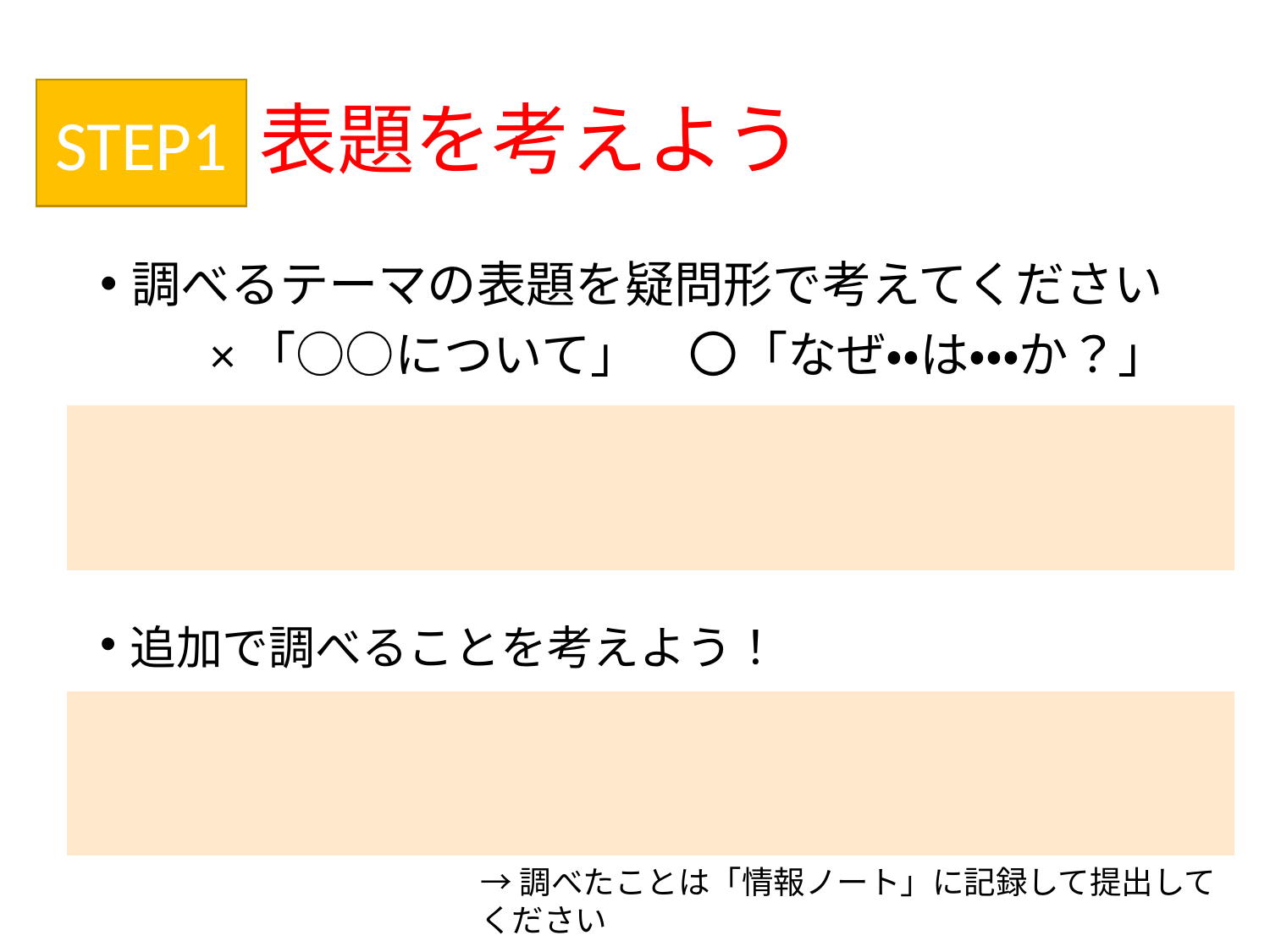

# 表題を考えよう
STEP1
調べるテーマの表題を疑問形で考えてください
　　×「○○について」　〇「なぜ・・は・・・か？」
|  |
| --- |
追加で調べることを考えよう！
|  |
| --- |
→調べたことは「情報ノート」に記録して提出してください